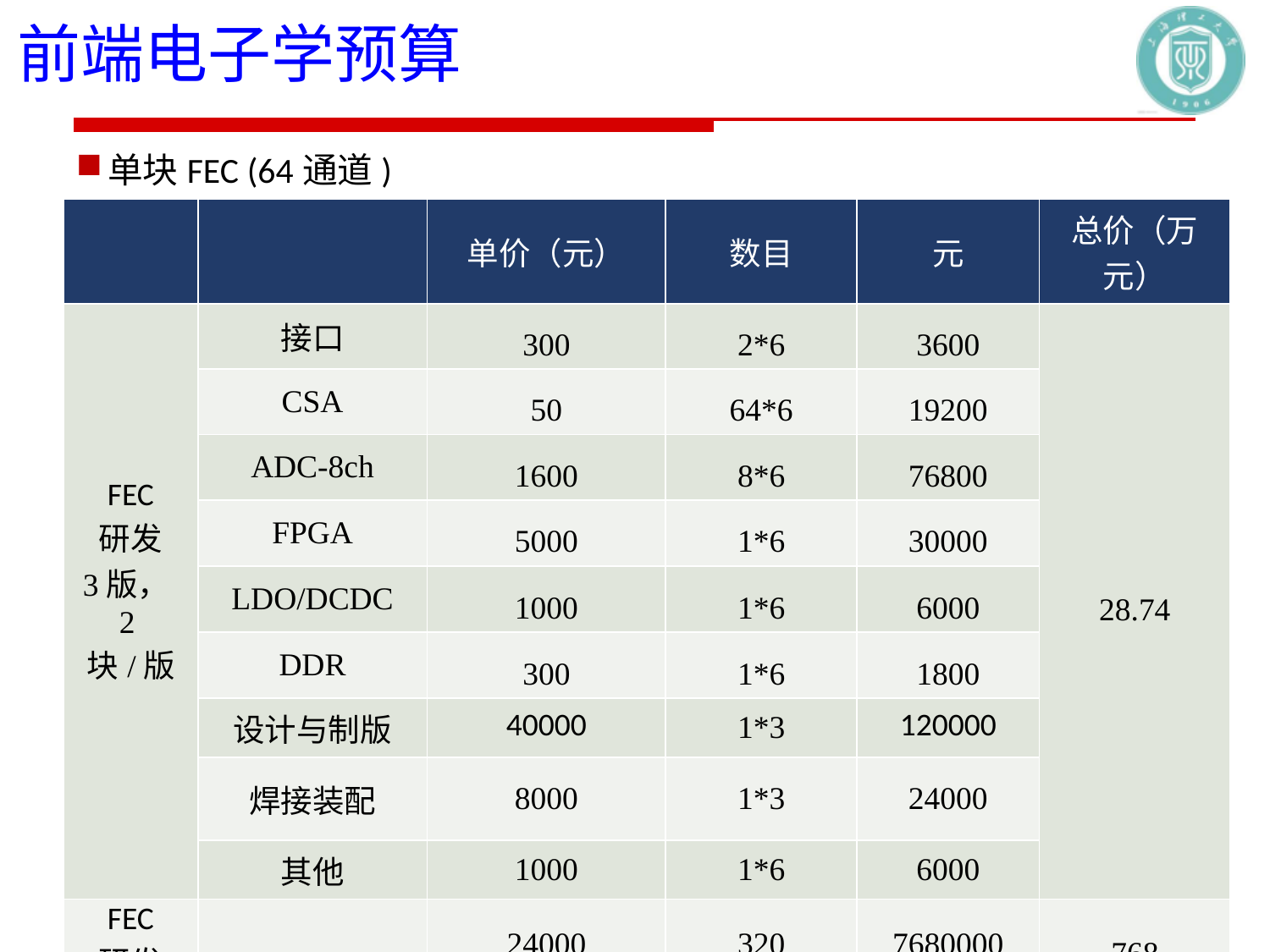

# 前端电子学预算
单块FEC (64通道)
|  |  | 单价（元） | 数目 | 元 | 总价（万元） |
| --- | --- | --- | --- | --- | --- |
| FEC 研发 3版，2块/版 | 接口 | 300 | 2\*6 | 3600 | 28.74 |
|  | CSA | 50 | 64\*6 | 19200 |  |
|  | ADC-8ch | 1600 | 8\*6 | 76800 |  |
|  | FPGA | 5000 | 1\*6 | 30000 |  |
|  | LDO/DCDC | 1000 | 1\*6 | 6000 |  |
|  | DDR | 300 | 1\*6 | 1800 |  |
|  | 设计与制版 | 40000 | 1\*3 | 120000 |  |
|  | 焊接装配 | 8000 | 1\*3 | 24000 |  |
|  | 其他 | 1000 | 1\*6 | 6000 |  |
| FEC 研发 |  | 24000 | 320 | 7680000 | 768 |
2024/2/28
上海理工大学
10